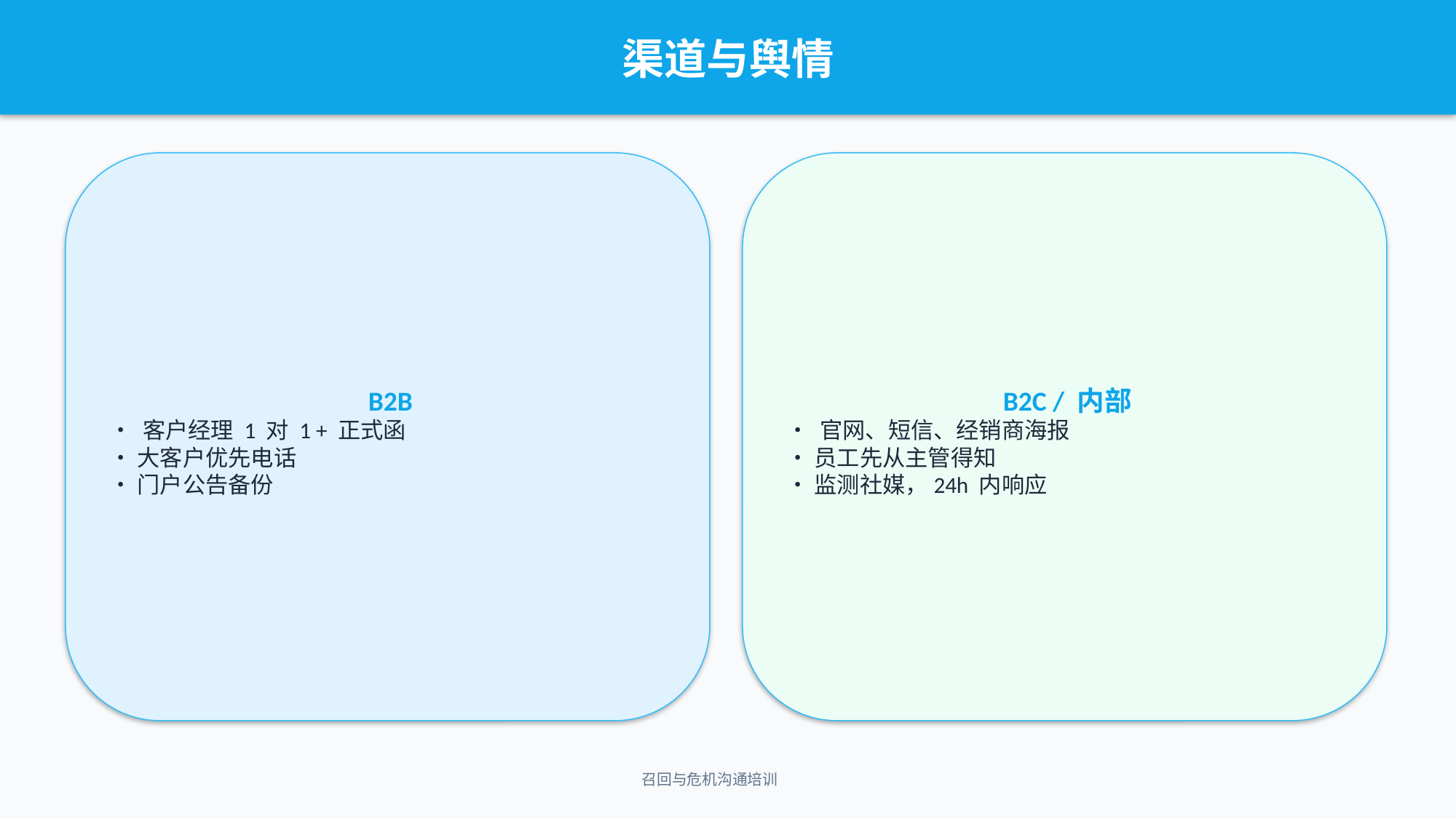

渠道与舆情
B2B
• 客户经理 1 对 1 + 正式函
• 大客户优先电话
• 门户公告备份
B2C / 内部
• 官网、短信、经销商海报
• 员工先从主管得知
• 监测社媒，24h 内响应
召回与危机沟通培训